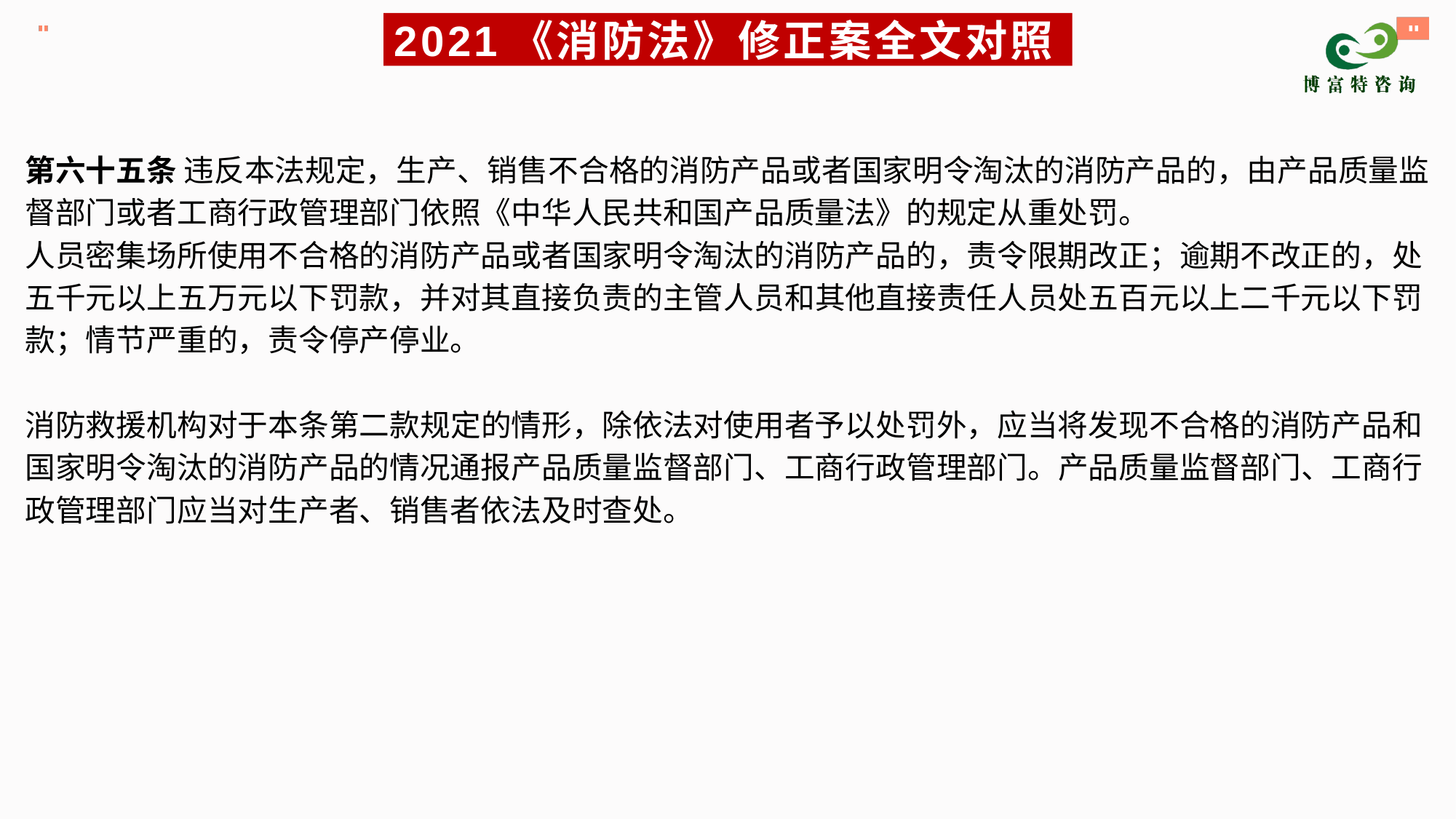

# 2021《消防法》修正案全文对照

第六十五条 违反本法规定，生产、销售不合格的消防产品或者国家明令淘汰的消防产品的，由产品质量监督部门或者工商行政管理部门依照《中华人民共和国产品质量法》的规定从重处罚。
人员密集场所使用不合格的消防产品或者国家明令淘汰的消防产品的，责令限期改正；逾期不改正的，处五千元以上五万元以下罚款，并对其直接负责的主管人员和其他直接责任人员处五百元以上二千元以下罚款；情节严重的，责令停产停业。

消防救援机构对于本条第二款规定的情形，除依法对使用者予以处罚外，应当将发现不合格的消防产品和国家明令淘汰的消防产品的情况通报产品质量监督部门、工商行政管理部门。产品质量监督部门、工商行政管理部门应当对生产者、销售者依法及时查处。